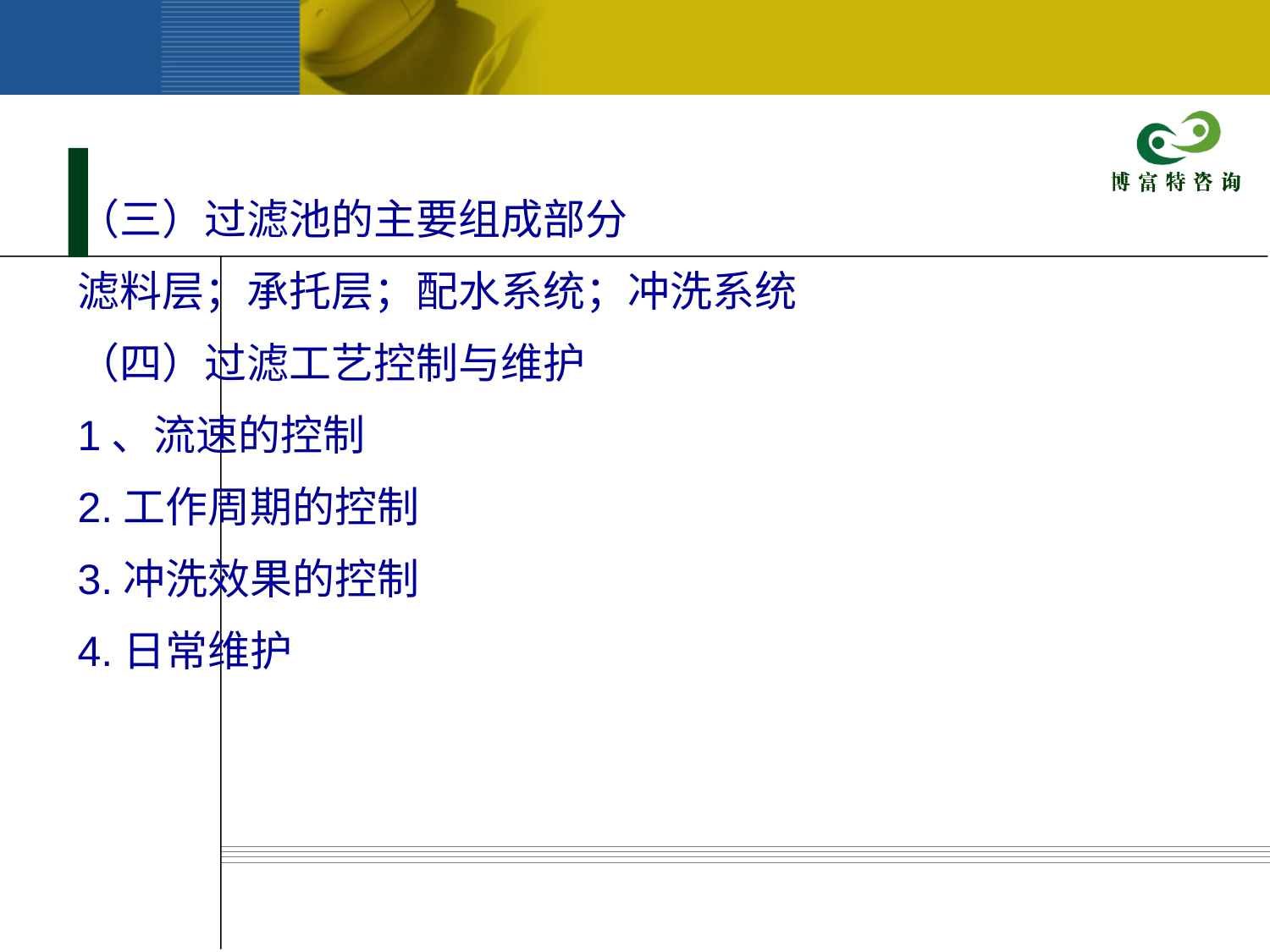

（三）过滤池的主要组成部分
滤料层；承托层；配水系统；冲洗系统
（四）过滤工艺控制与维护
1、流速的控制
2.工作周期的控制
3.冲洗效果的控制
4.日常维护